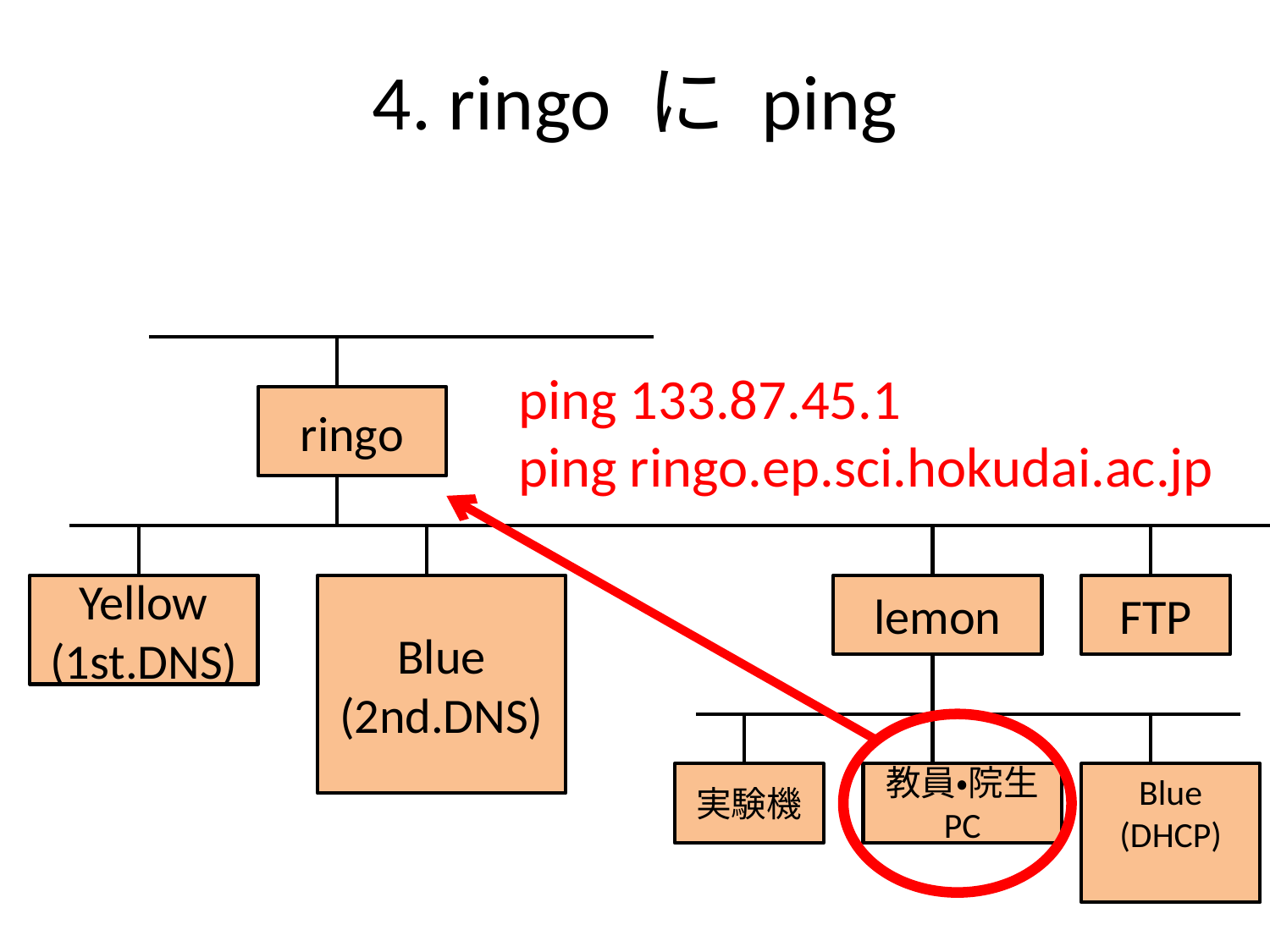

# 4. ringo に ping
ping 133.87.45.1
ping ringo.ep.sci.hokudai.ac.jp
ringo
Yellow
(1st.DNS)
Blue
(2nd.DNS)
lemon
FTP

実験機
教員・院生 PC
Blue (DHCP)